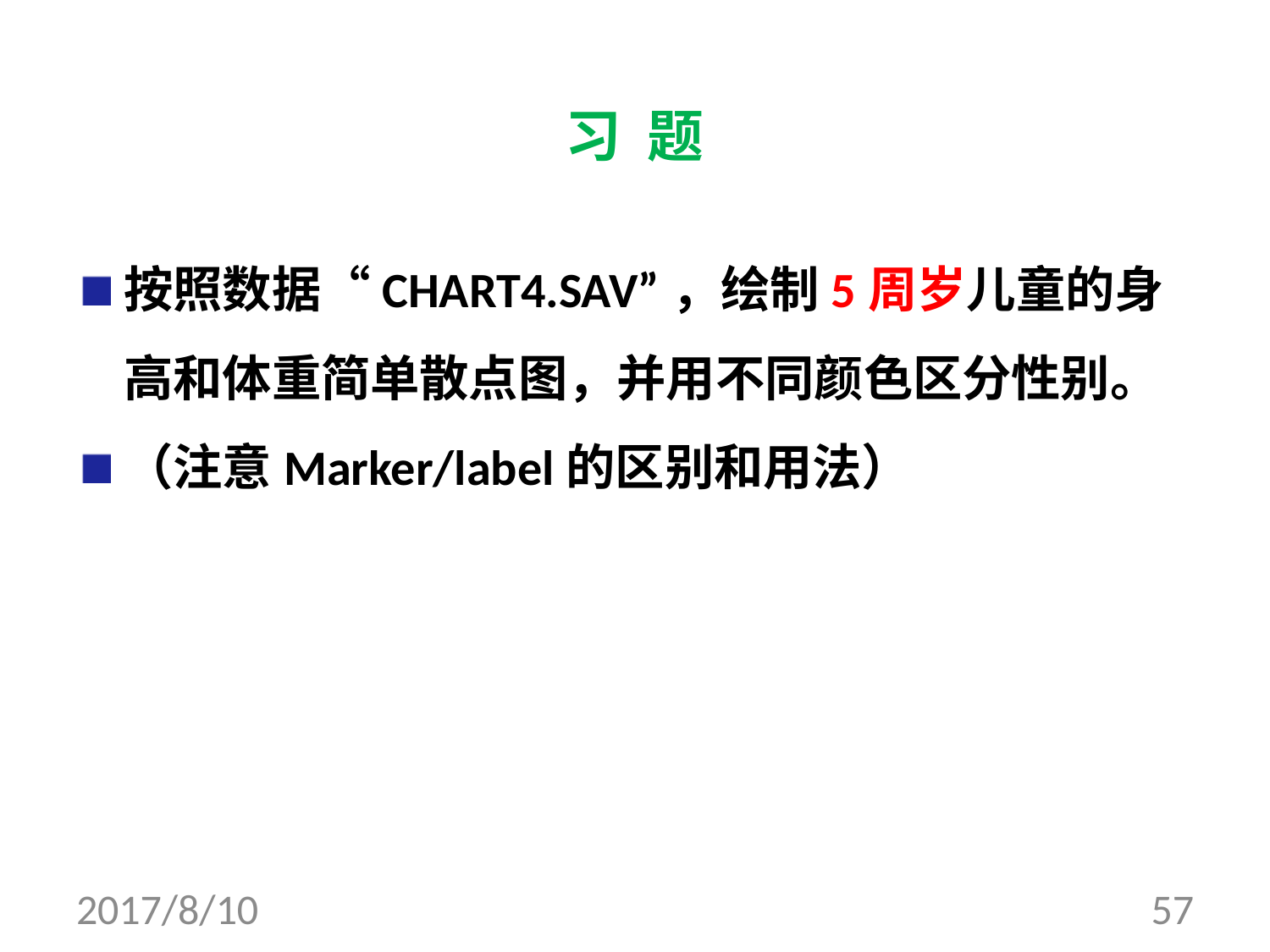

# 习  题
按照数据“CHART4.SAV”，绘制5周岁儿童的身高和体重简单散点图，并用不同颜色区分性别。
（注意Marker/label的区别和用法）

2017/8/10
57